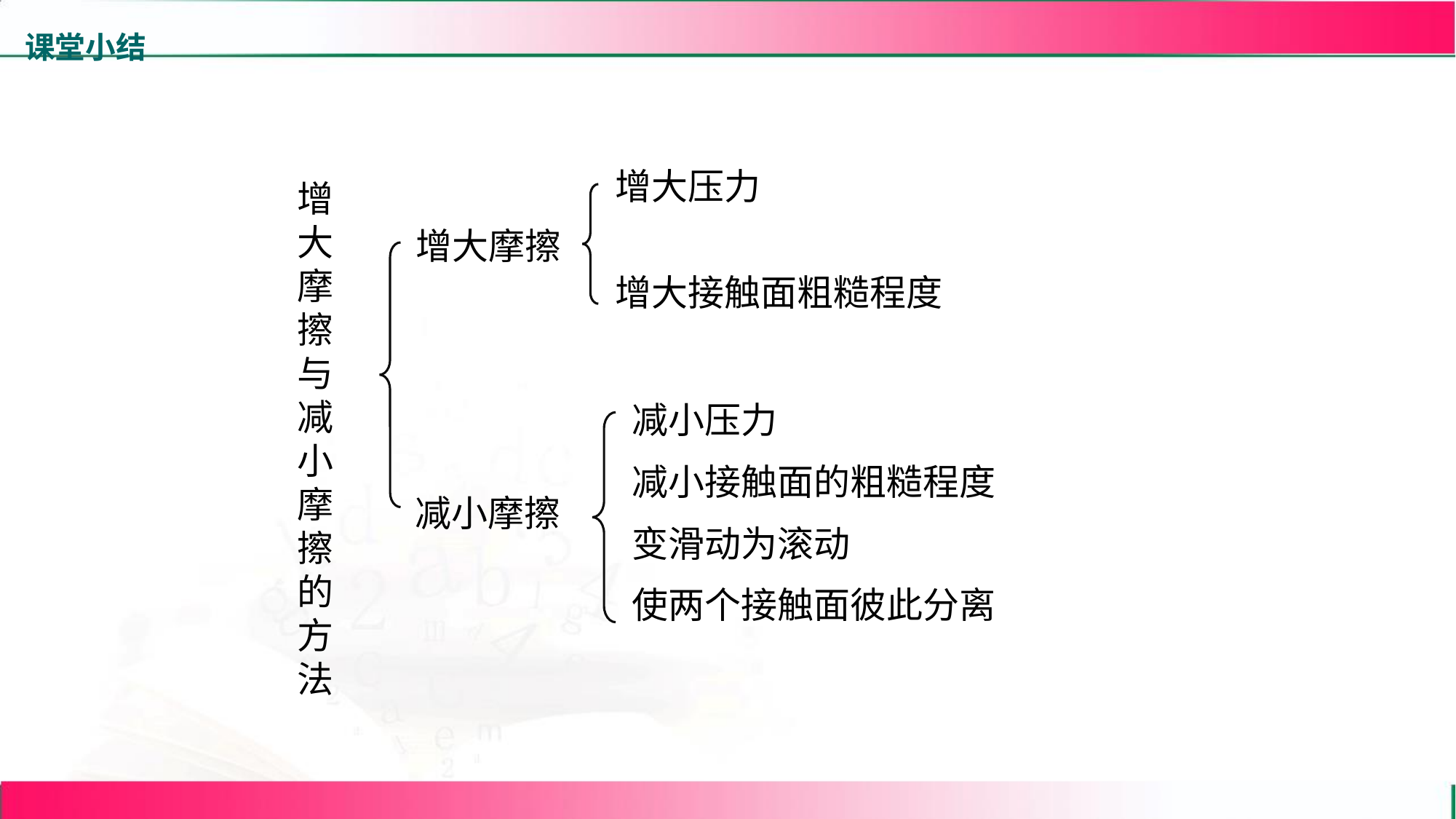

课堂小结
增大压力
增大摩擦与减小摩擦的方法

增大摩擦

增大接触面粗糙程度
减小压力
减小接触面的粗糙程度
变滑动为滚动
使两个接触面彼此分离

减小摩擦